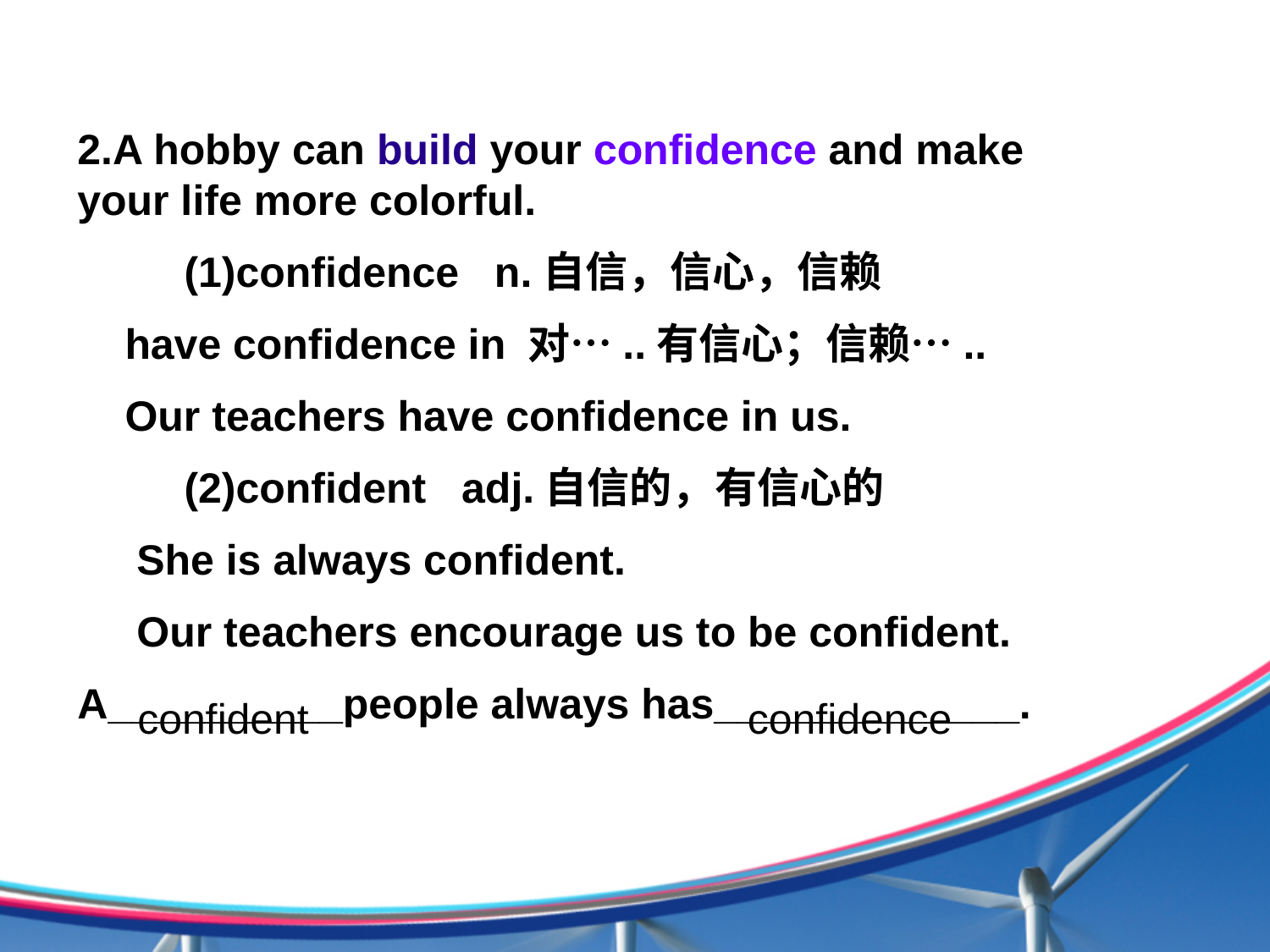

2.A hobby can build your confidence and make   your life more colorful.
         (1)confidence   n.自信，信心，信赖
    have confidence in 对…..有信心；信赖…..
    Our teachers have confidence in us.
         (2)confident   adj.自信的，有信心的
     She is always confident.
     Our teachers encourage us to be confident.
A__________people always has_____________.
confident
confidence